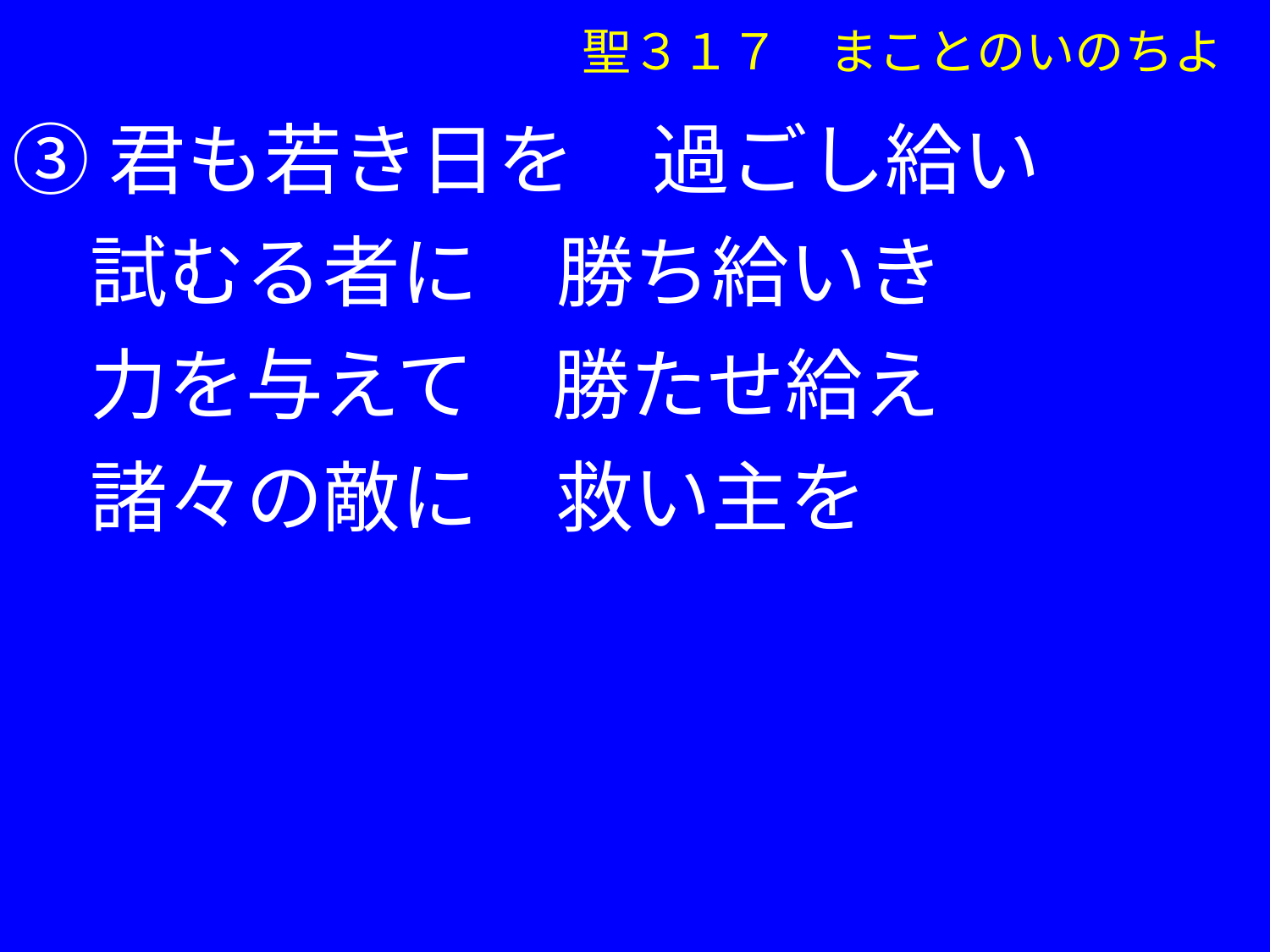

聖３１７　まことのいのちよ
③君も若き日を　過ごし給い
　試むる者に　勝ち給いき
　力を与えて　勝たせ給え
　諸々の敵に　救い主を